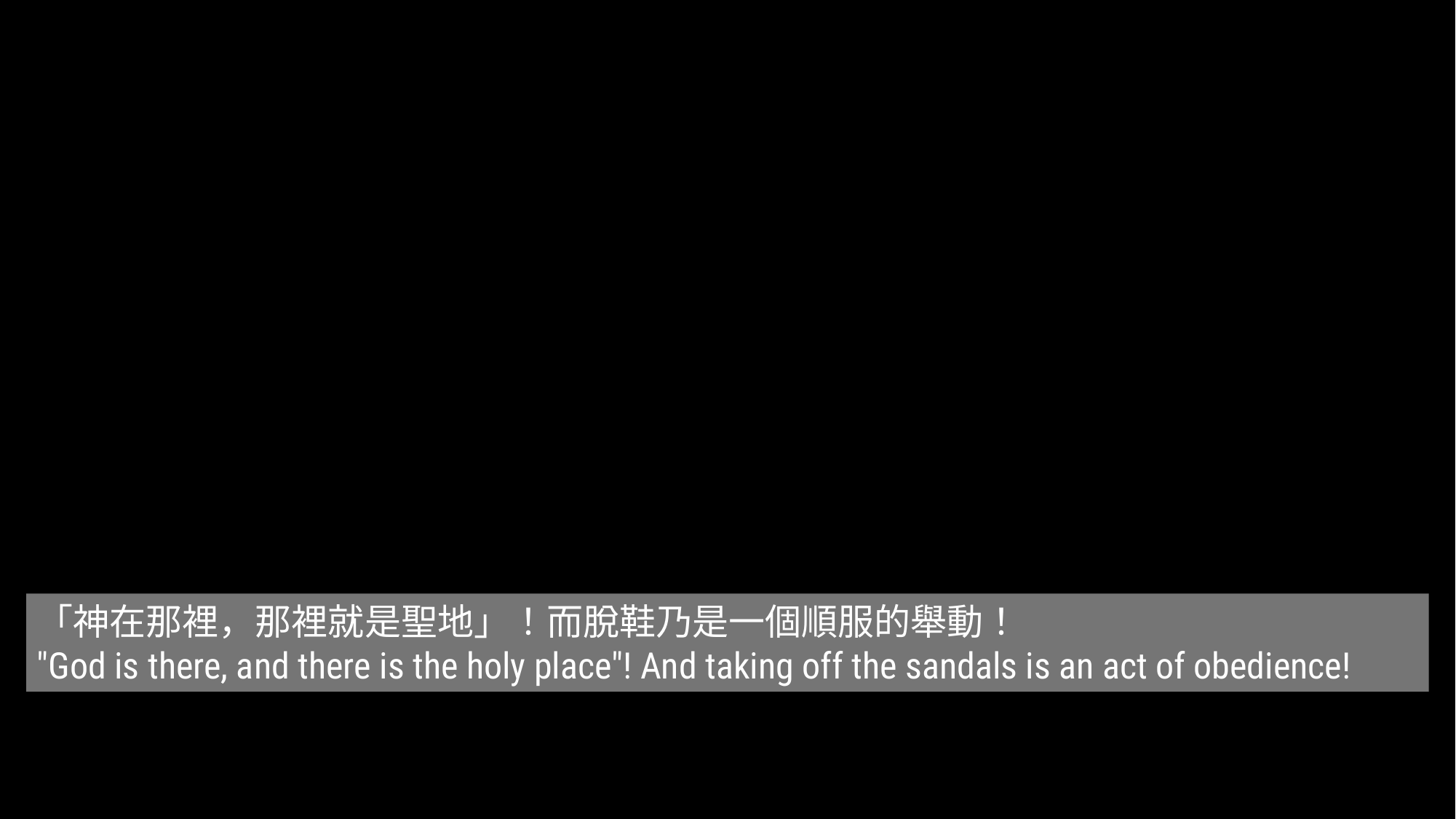

「神在那裡，那裡就是聖地」！而脫鞋乃是一個順服的舉動！
"God is there, and there is the holy place"! And taking off the sandals is an act of obedience!